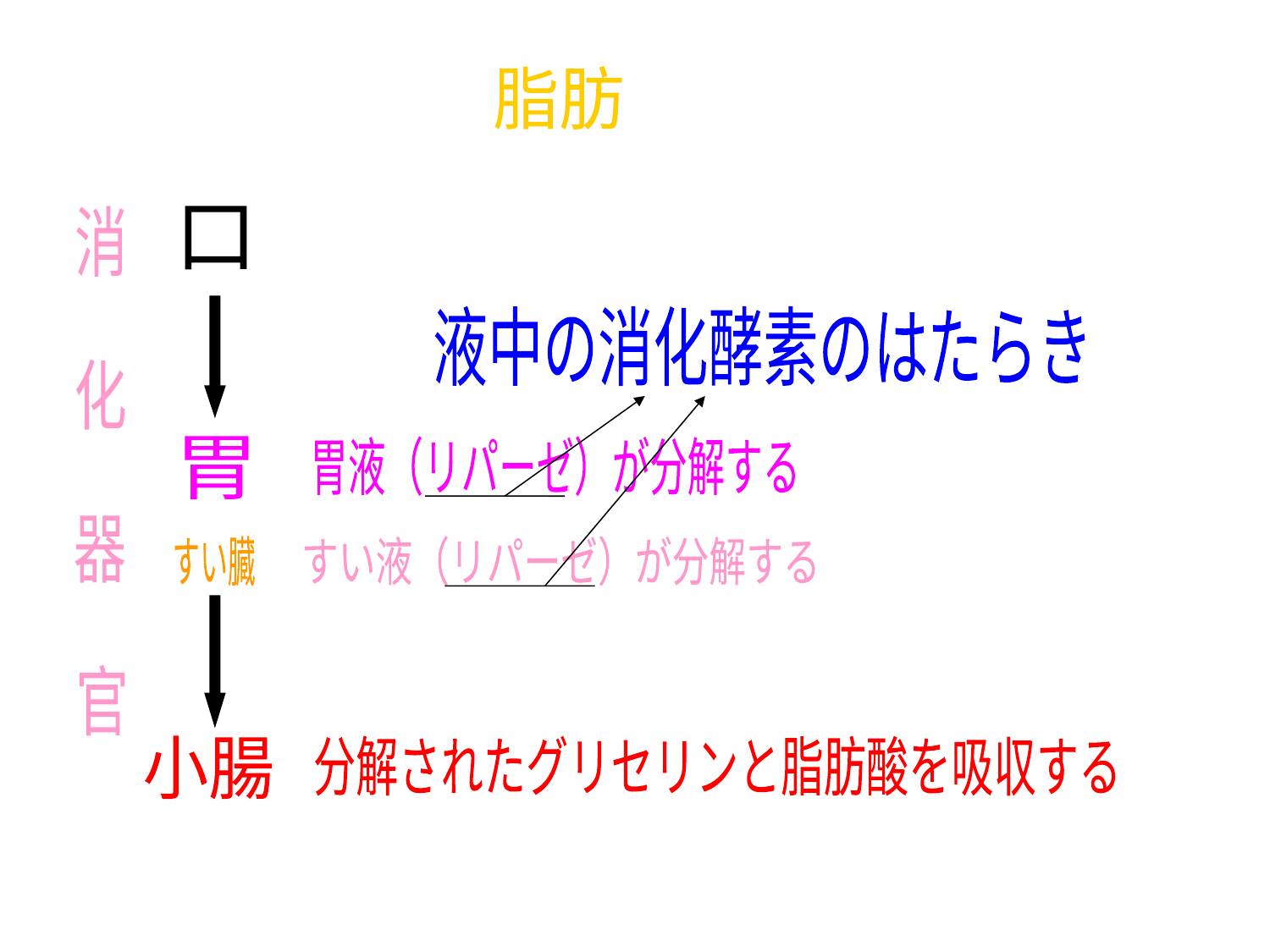

油
脂肪
消

化

器

官
口

液中の消化酵素のはたらき

胃
胃液（リパーゼ）が分解する

すい臓
すい液（リパーゼ）が分解する

小腸
分解されたグリセリンと脂肪酸を吸収する